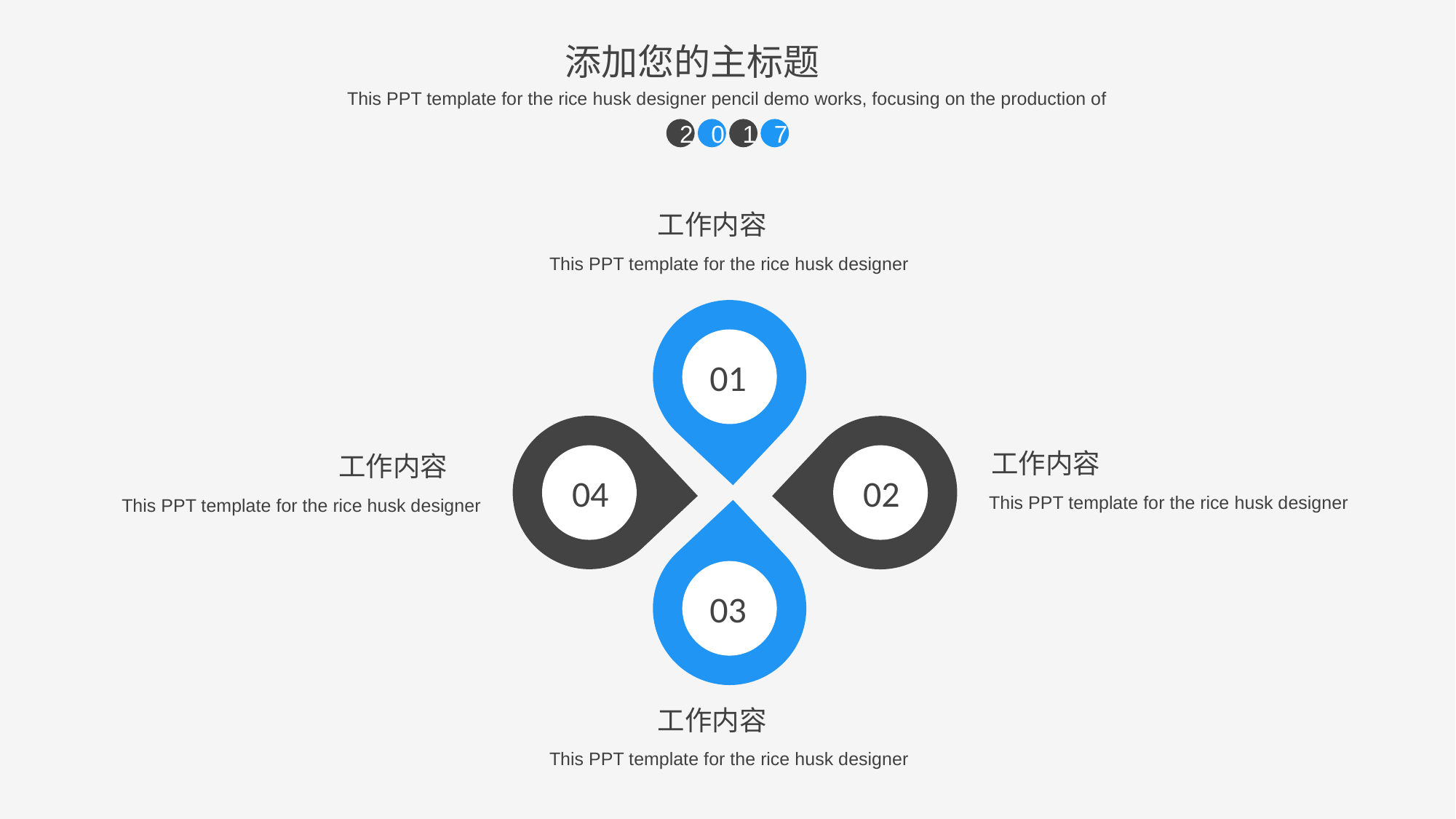

添加您的主标题
This PPT template for the rice husk designer pencil demo works, focusing on the production of
2
0
1
7
工作内容
This PPT template for the rice husk designer

01
工作内容
This PPT template for the rice husk designer
工作内容
This PPT template for the rice husk designer
04
02
03
工作内容
This PPT template for the rice husk designer